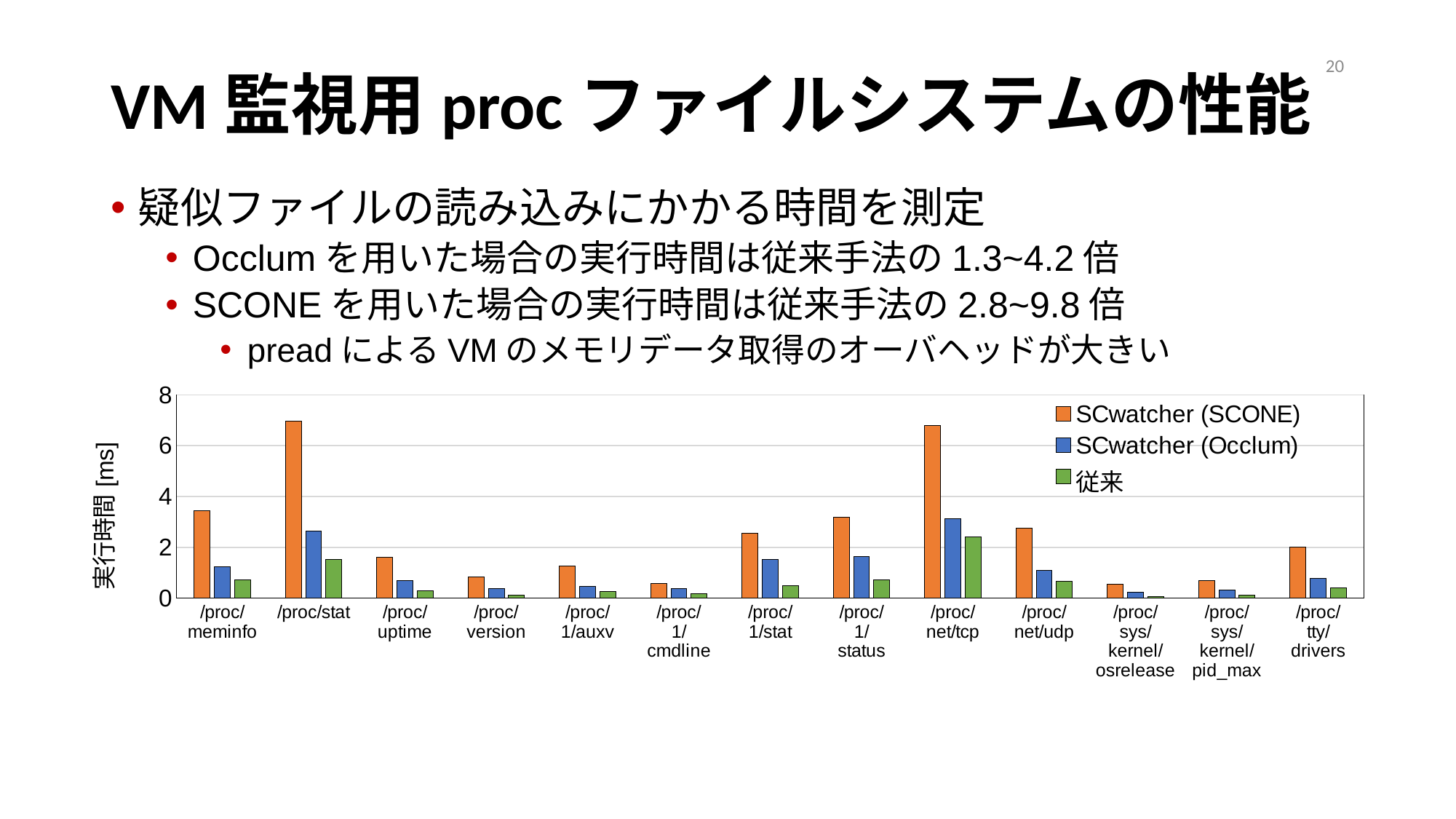

20
# VM監視用procファイルシステムの性能
疑似ファイルの読み込みにかかる時間を測定
Occlumを用いた場合の実行時間は従来手法の1.3~4.2倍
SCONEを用いた場合の実行時間は従来手法の2.8~9.8倍
preadによるVMのメモリデータ取得のオーバヘッドが大きい

### Chart

| Category | SCwatcher (SCONE) | SCwatcher (Occlum) | 従来 |
|---|---|---|---|
| /proc/meminfo | 3.4549999999999996 | 1.25 | 0.721 |
| /proc/stat | 6.960000000000001 | 2.6310000000000007 | 1.5250000000000001 |
| /proc/uptime | 1.6190000000000002 | 0.6819999999999999 | 0.28300000000000003 |
| /proc/version | 0.834 | 0.368 | 0.12999999999999998 |
| /proc/1/auxv | 1.279 | 0.4670000000000001 | 0.257 |
| /proc/1/cmdline | 0.5710000000000001 | 0.382 | 0.16999999999999998 |
| /proc/1/stat | 2.548 | 1.5210000000000001 | 0.4790000000000001 |
| /proc/1/status | 3.184 | 1.642 | 0.713 |
| /proc/net/tcp | 6.788000000000001 | 3.129 | 2.425 |
| /proc/net/udp | 2.763 | 1.103 | 0.674 |
| /proc/sys/kernel/osrelease | 0.553 | 0.23500000000000001 | 0.0563 |
| /proc/sys/kernel/pid_max | 0.693 | 0.31 | 0.11400000000000002 |
| /proc/tty/drivers | 2.006 | 0.7929999999999999 | 0.404 |